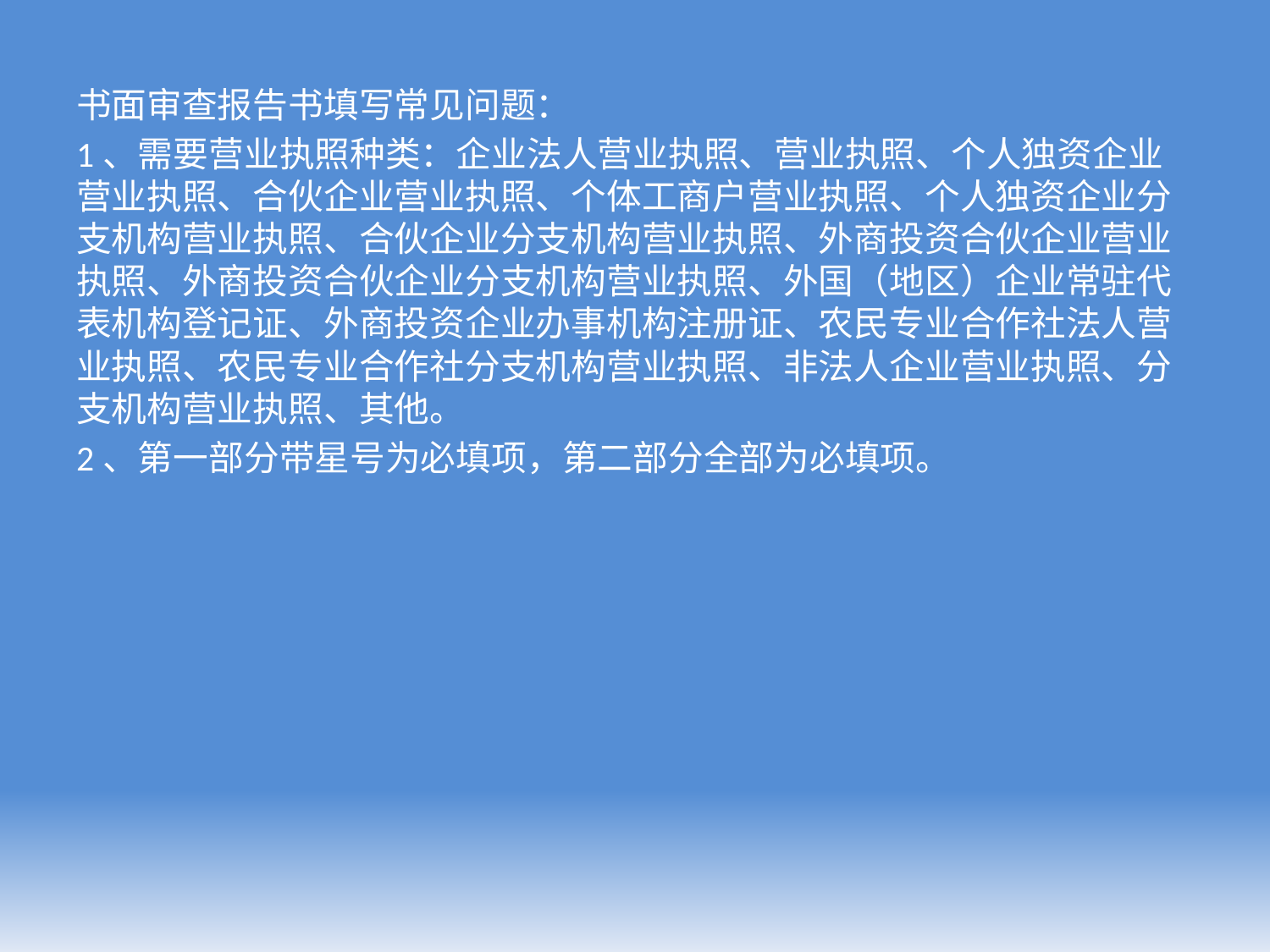

书面审查报告书填写常见问题：
1、需要营业执照种类：企业法人营业执照、营业执照、个人独资企业营业执照、合伙企业营业执照、个体工商户营业执照、个人独资企业分支机构营业执照、合伙企业分支机构营业执照、外商投资合伙企业营业执照、外商投资合伙企业分支机构营业执照、外国（地区）企业常驻代表机构登记证、外商投资企业办事机构注册证、农民专业合作社法人营业执照、农民专业合作社分支机构营业执照、非法人企业营业执照、分支机构营业执照、其他。
2、第一部分带星号为必填项，第二部分全部为必填项。